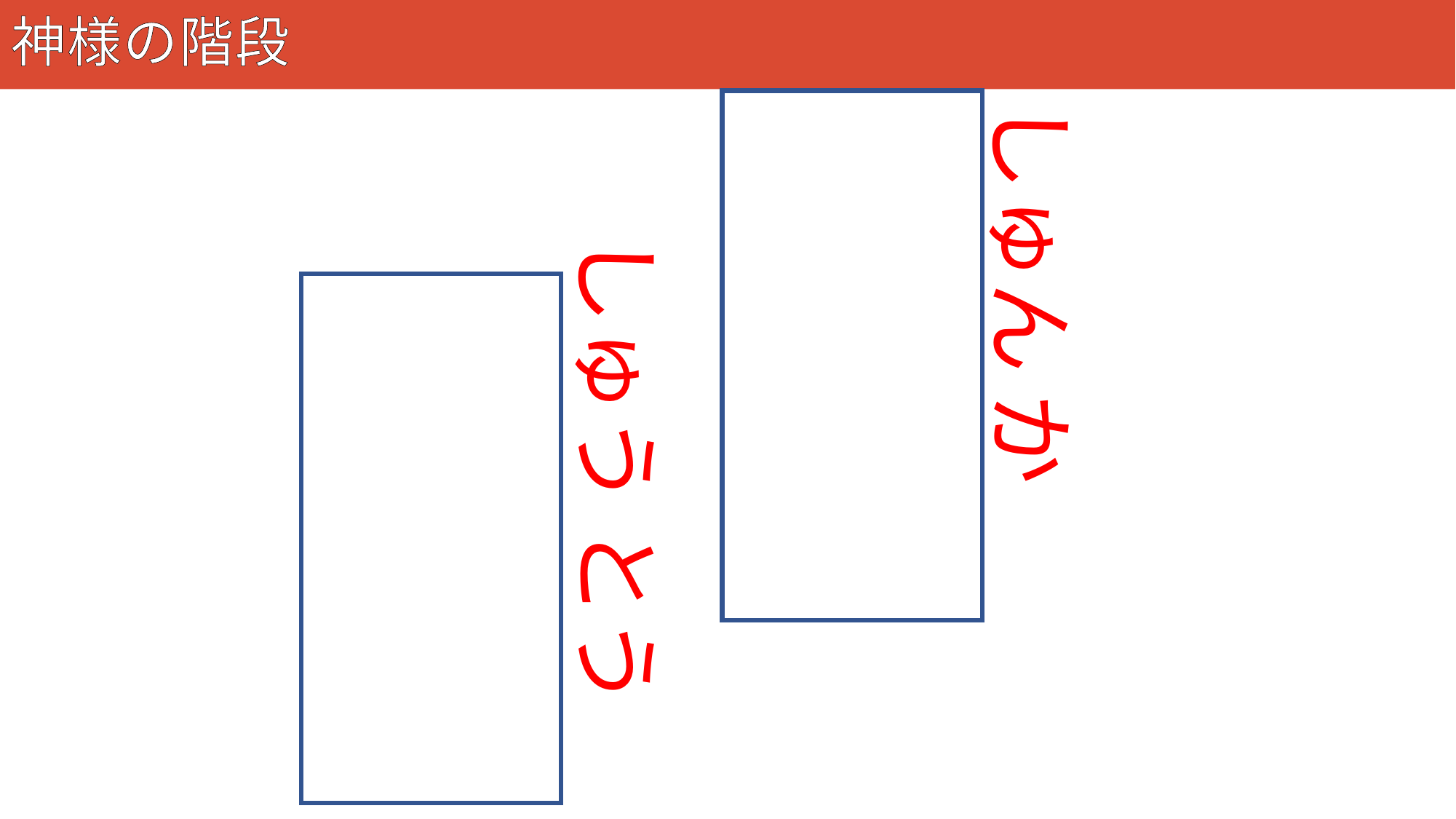

# 神様の階段
118
春夏
しゅん か

しゅう とう
秋冬